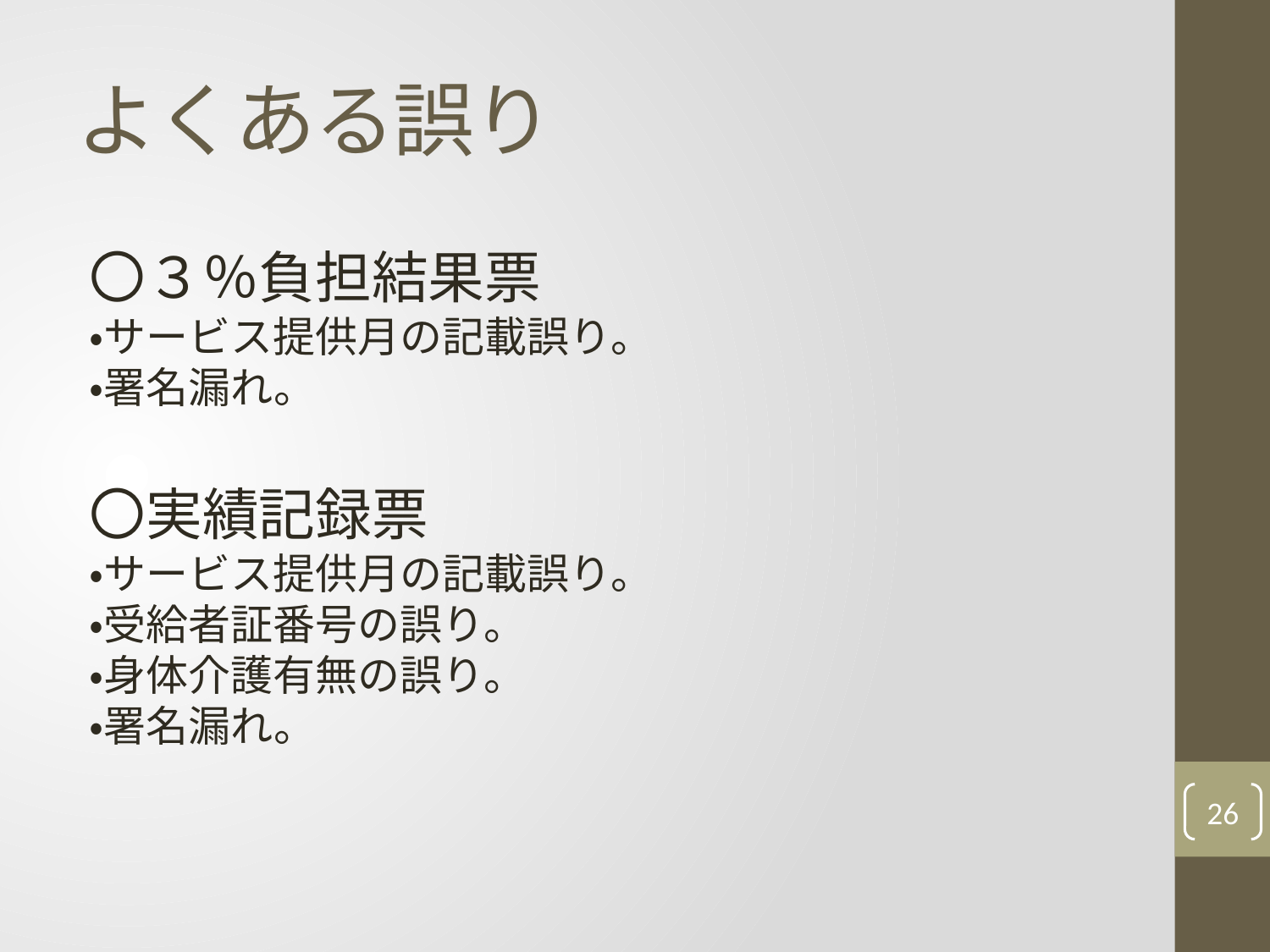

# よくある誤り
〇３％負担結果票
・サービス提供月の記載誤り。
・署名漏れ。

〇実績記録票
・サービス提供月の記載誤り。
・受給者証番号の誤り。
・身体介護有無の誤り。
・署名漏れ。
26